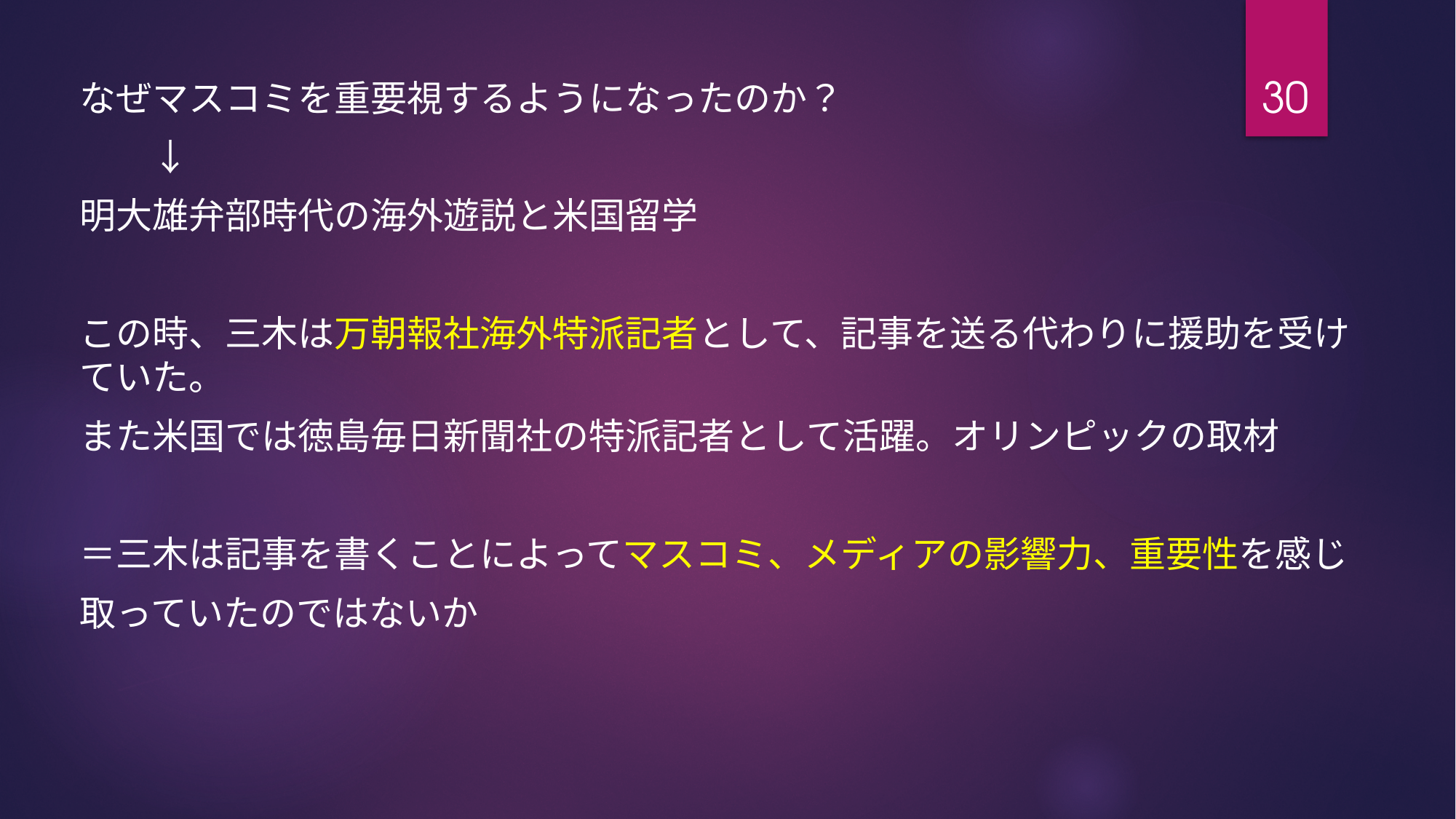

30
なぜマスコミを重要視するようになったのか？
　　↓
明大雄弁部時代の海外遊説と米国留学

この時、三木は万朝報社海外特派記者として、記事を送る代わりに援助を受けていた。
また米国では徳島毎日新聞社の特派記者として活躍。オリンピックの取材

＝三木は記事を書くことによってマスコミ、メディアの影響力、重要性を感じ
取っていたのではないか